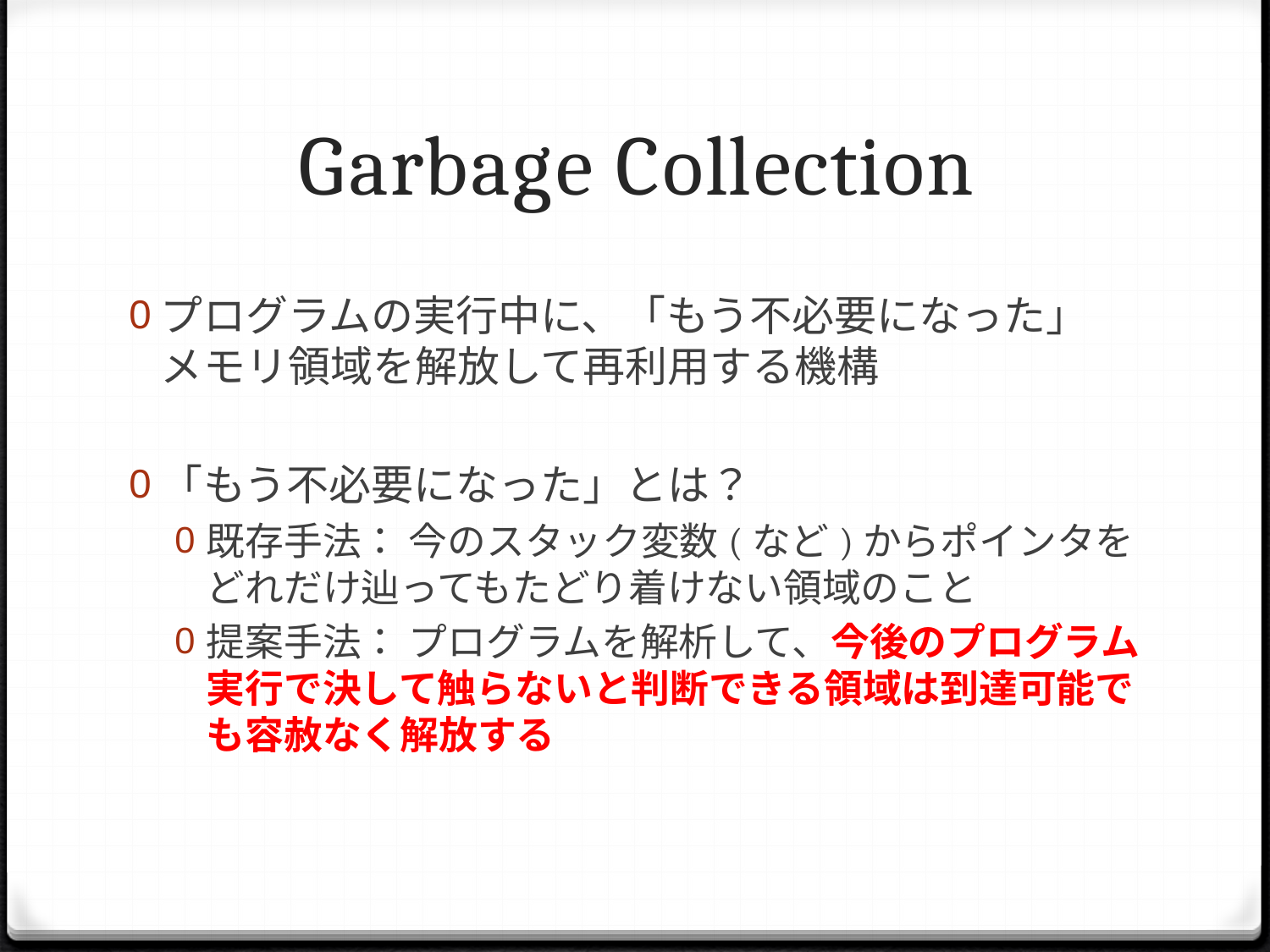

# Garbage Collection
プログラムの実行中に、「もう不必要になった」
メモリ領域を解放して再利用する機構

「もう不必要になった」とは？
既存手法： 今のスタック変数(など)からポインタをどれだけ辿ってもたどり着けない領域のこと
提案手法： プログラムを解析して、今後のプログラム実行で決して触らないと判断できる領域は到達可能でも容赦なく解放する